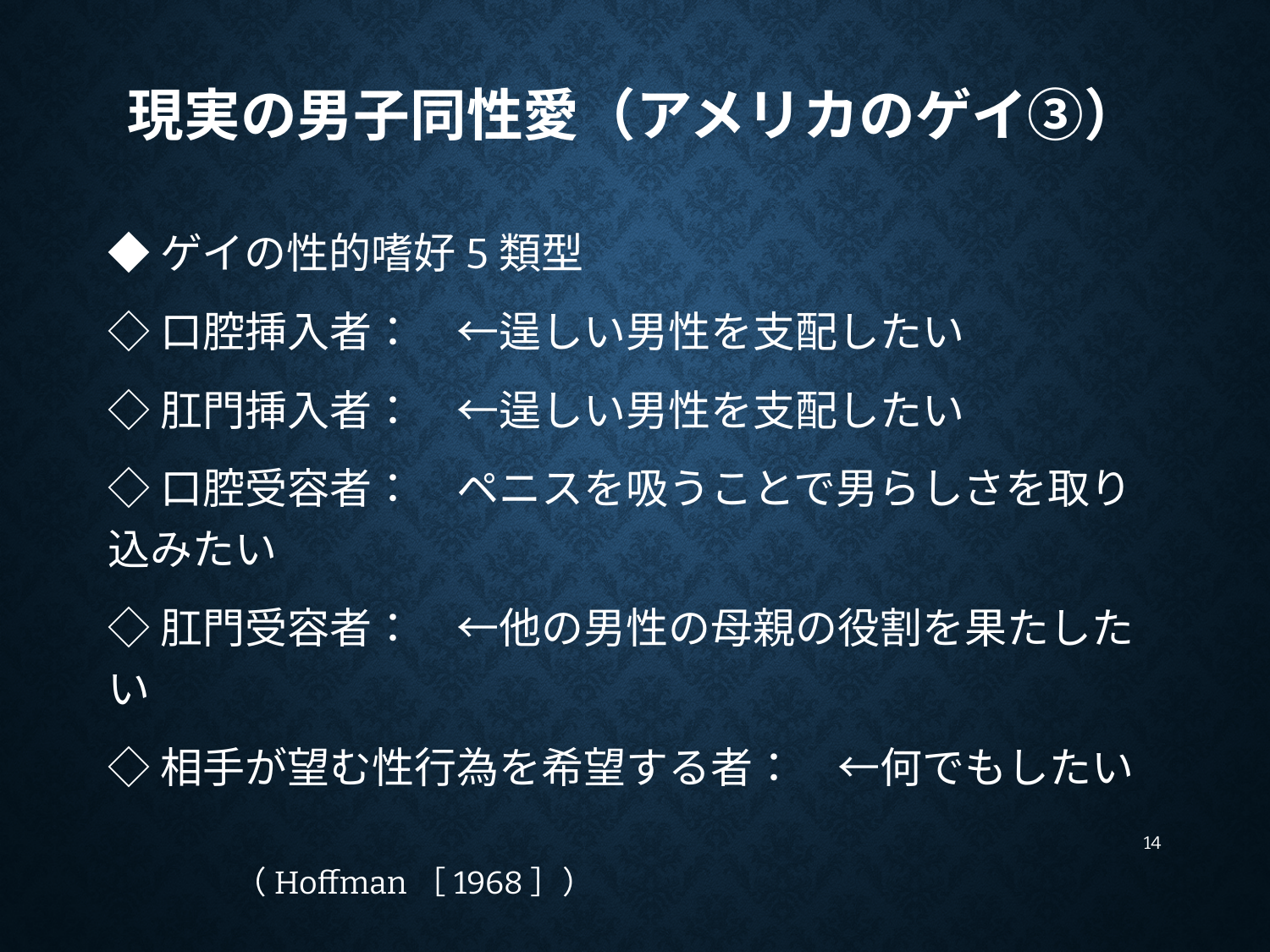

# 現実の男子同性愛（アメリカのゲイ③）
◆ゲイの性的嗜好5類型
◇口腔挿入者：　←逞しい男性を支配したい
◇肛門挿入者：　←逞しい男性を支配したい
◇口腔受容者：　ペニスを吸うことで男らしさを取り込みたい
◇肛門受容者：　←他の男性の母親の役割を果たしたい
◇相手が望む性行為を希望する者：　←何でもしたい
　　　　　　　　　　　　　　　　　　　　　　　　　　　　　　　　　　　　　（Hoffman［1968］）
14